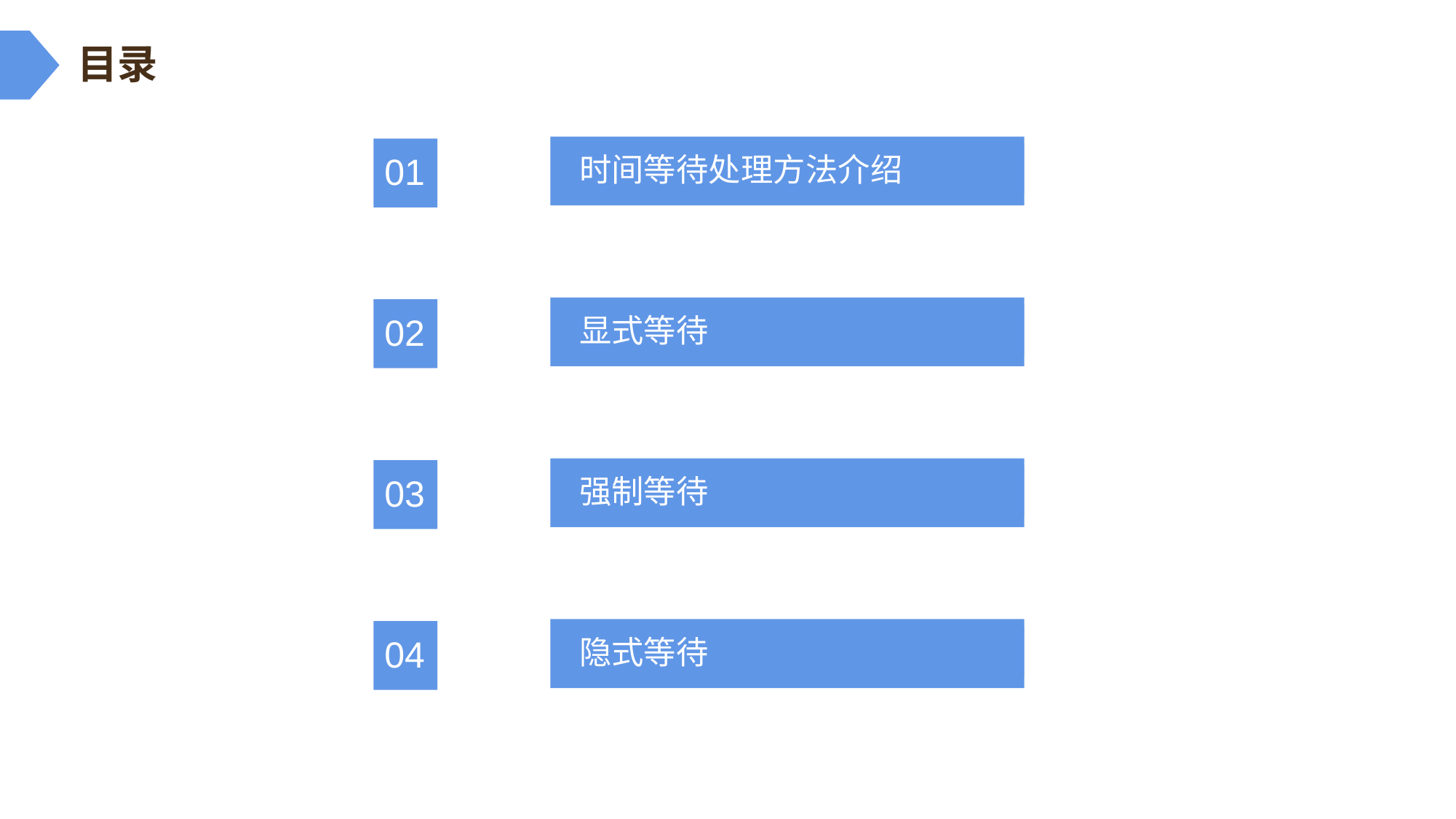

目录

时间等待处理方法介绍

01

显式等待

02

强制等待

03

隐式等待

04